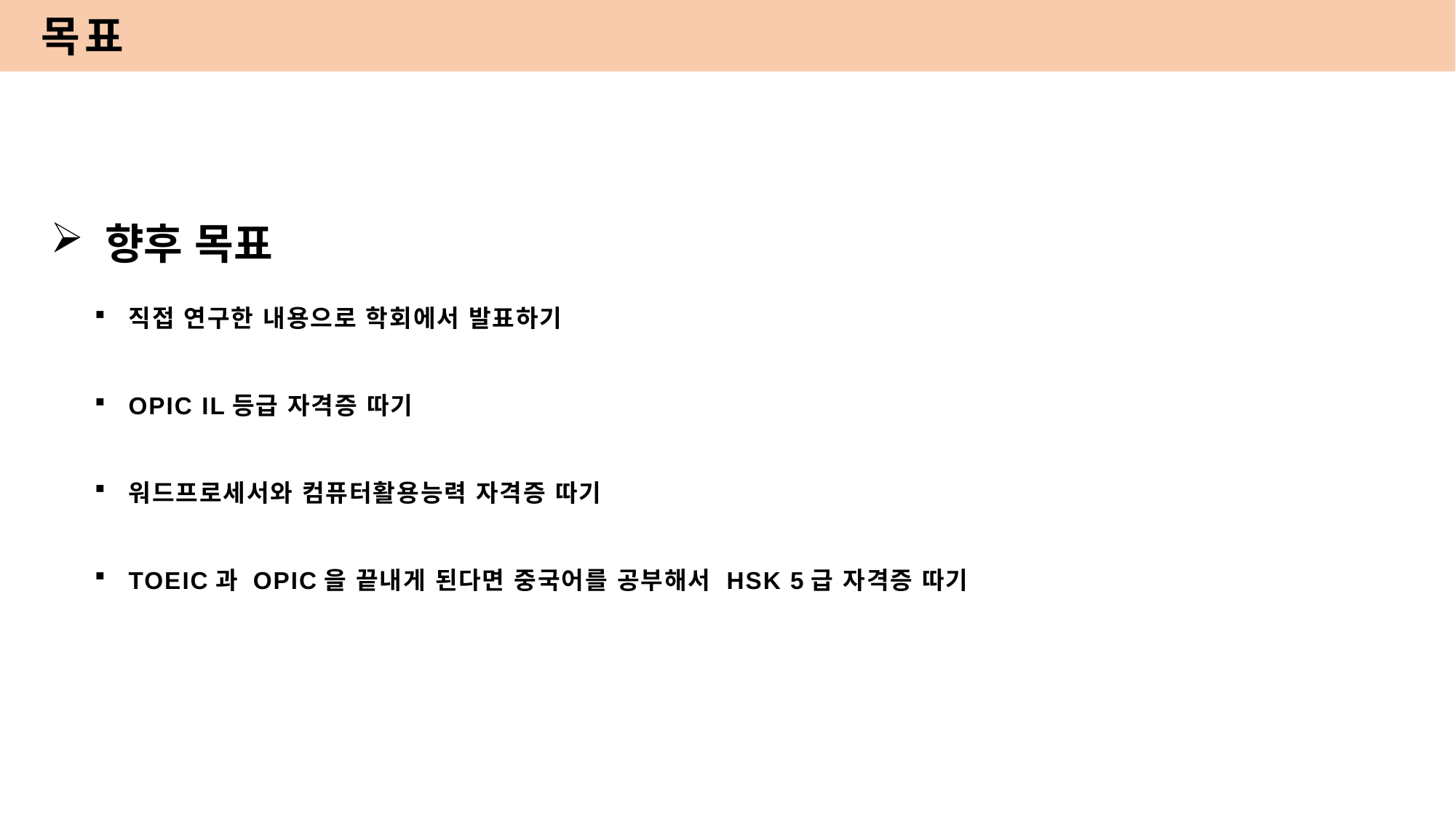

목표
향후 목표
직접 연구한 내용으로 학회에서 발표하기

OPIC IL등급 자격증 따기

워드프로세서와 컴퓨터활용능력 자격증 따기

TOEIC과 OPIC을 끝내게 된다면 중국어를 공부해서 HSK 5급 자격증 따기